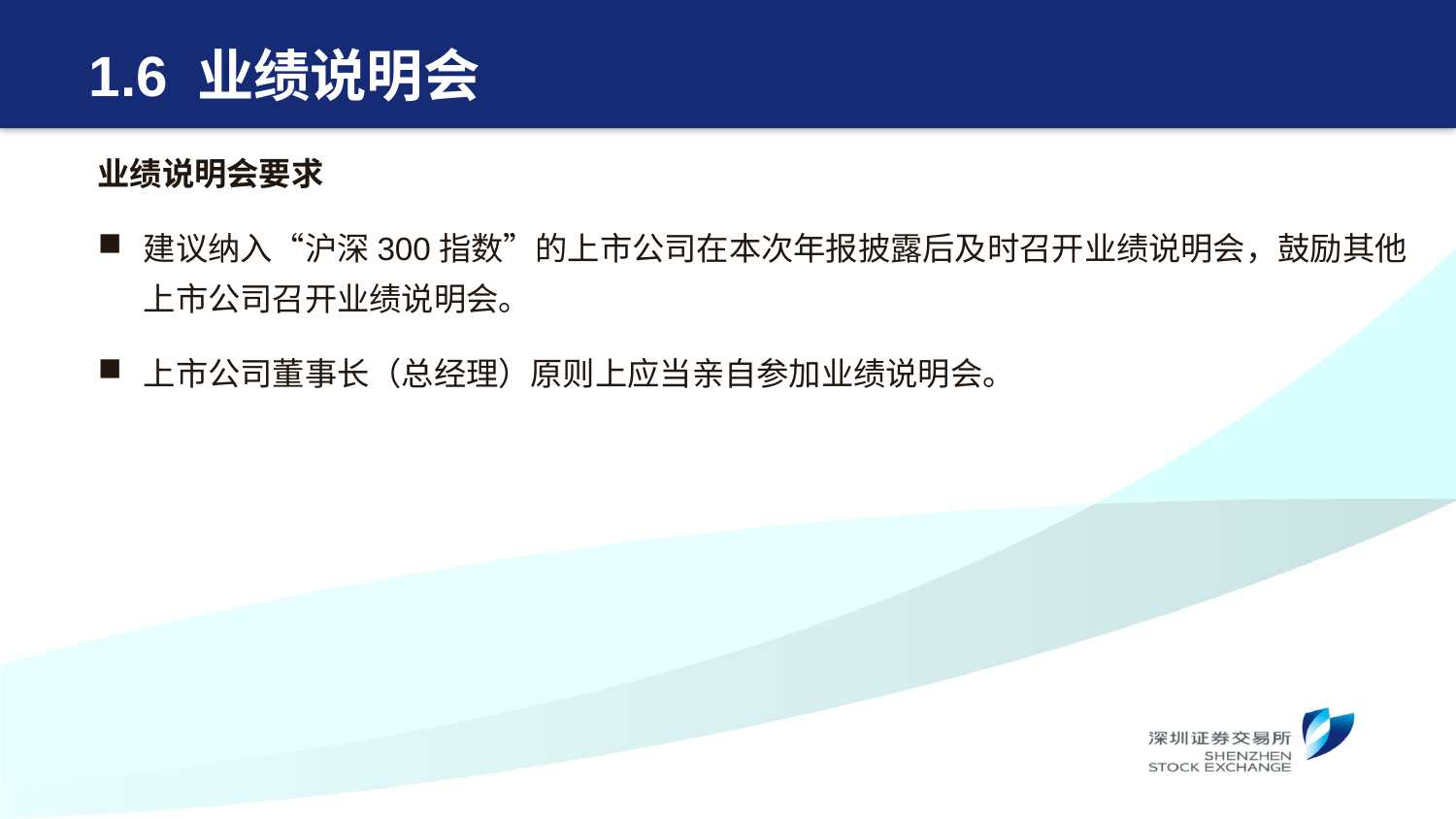

# 1.6 业绩说明会
业绩说明会要求
建议纳入“沪深300指数”的上市公司在本次年报披露后及时召开业绩说明会，鼓励其他上市公司召开业绩说明会。
上市公司董事长（总经理）原则上应当亲自参加业绩说明会。